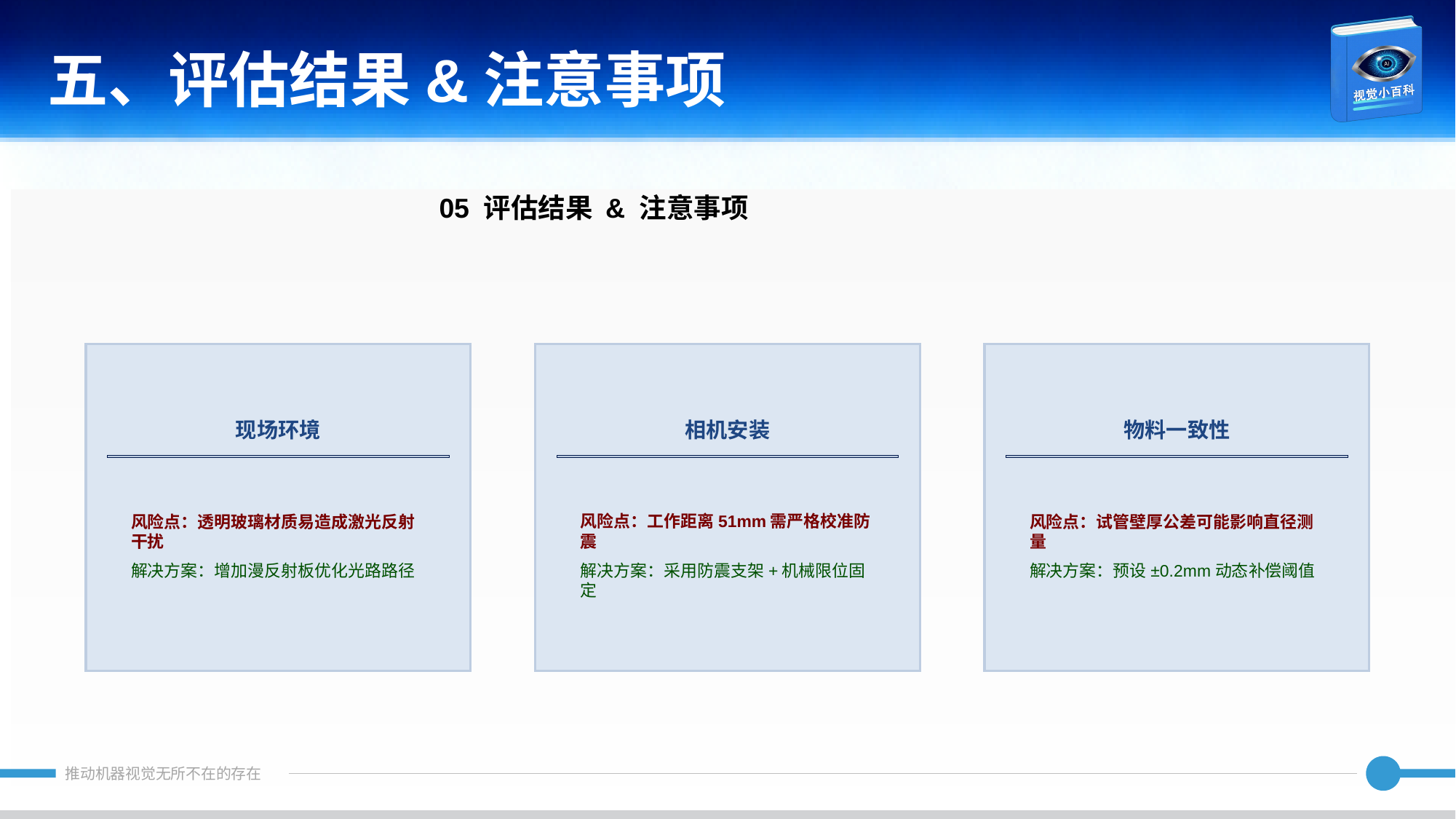

五、评估结果&注意事项

05 评估结果 & 注意事项

现场环境

相机安装

物料一致性

风险点：透明玻璃材质易造成激光反射干扰
解决方案：增加漫反射板优化光路路径

风险点：工作距离51mm需严格校准防震
解决方案：采用防震支架+机械限位固定

风险点：试管壁厚公差可能影响直径测量
解决方案：预设±0.2mm动态补偿阈值
10